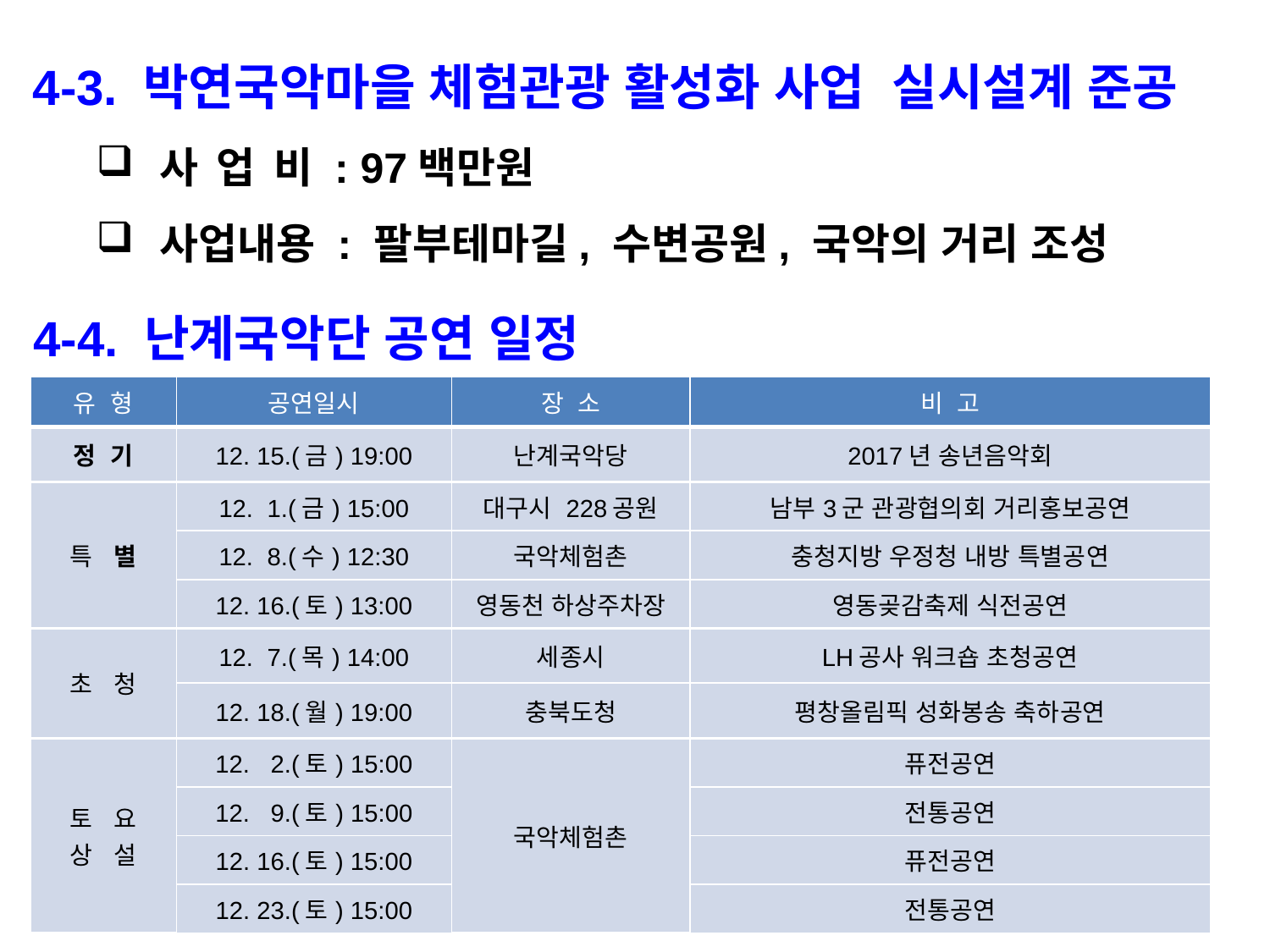

4-3. 박연국악마을 체험관광 활성화 사업  실시설계 준공
사 업 비 : 97백만원
사업내용 : 팔부테마길, 수변공원, 국악의 거리 조성
4-4. 난계국악단 공연 일정
| 유 형 | 공연일시 | 장 소 | 비 고 |
| --- | --- | --- | --- |
| 정 기 | 12. 15.(금) 19:00 | 난계국악당 | 2017년 송년음악회 |
| 특 별 | 12. 1.(금) 15:00 | 대구시 228공원 | 남부3군 관광협의회 거리홍보공연 |
|  | 12. 8.(수) 12:30 | 국악체험촌 | 충청지방 우정청 내방 특별공연 |
|  | 12. 16.(토) 13:00 | 영동천 하상주차장 | 영동곶감축제 식전공연 |
| 초 청 | 12. 7.(목) 14:00 | 세종시 | LH공사 워크숍 초청공연 |
|  | 12. 18.(월) 19:00 | 충북도청 | 평창올림픽 성화봉송 축하공연 |
| 토 요 상 설 | 12. 2.(토) 15:00 | 국악체험촌 | 퓨전공연 |
|  | 12. 9.(토) 15:00 |  | 전통공연 |
|  | 12. 16.(토) 15:00 |  | 퓨전공연 |
|  | 12. 23.(토) 15:00 |  | 전통공연 |